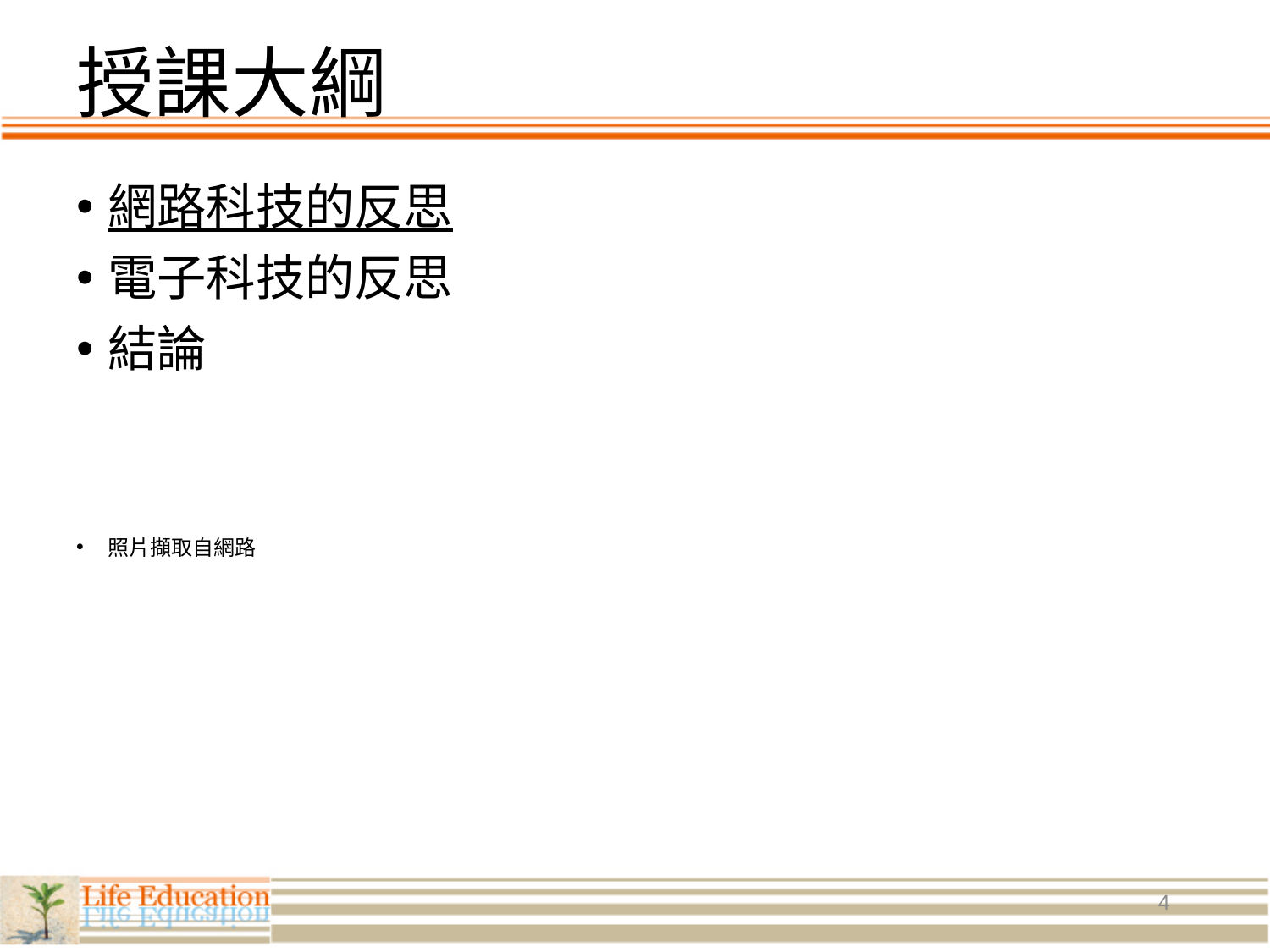

# 授課大綱
網路科技的反思
電子科技的反思
結論

照片擷取自網路
4